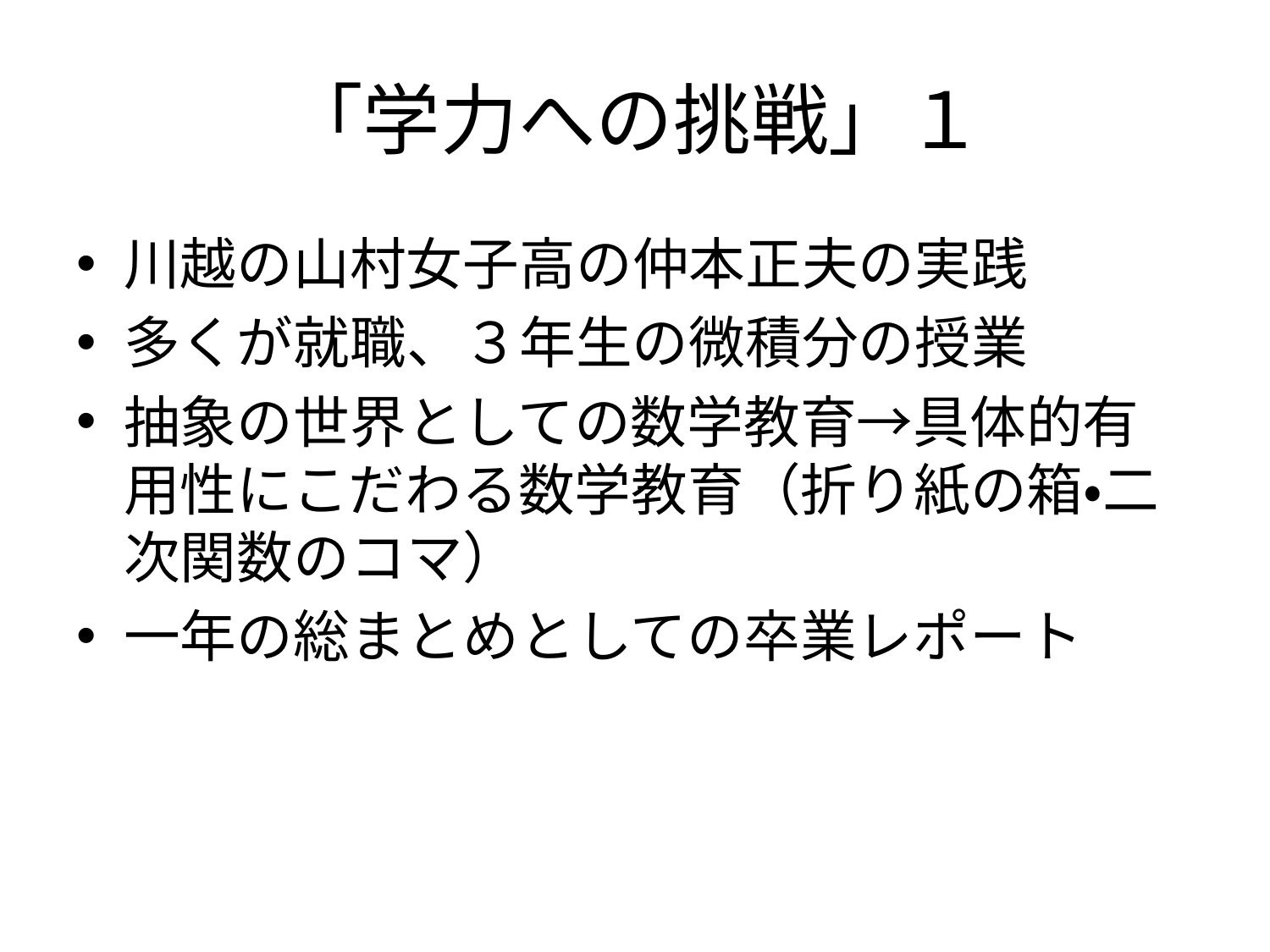

# 「学力への挑戦」１
川越の山村女子高の仲本正夫の実践
多くが就職、３年生の微積分の授業
抽象の世界としての数学教育→具体的有用性にこだわる数学教育（折り紙の箱・二次関数のコマ）
一年の総まとめとしての卒業レポート